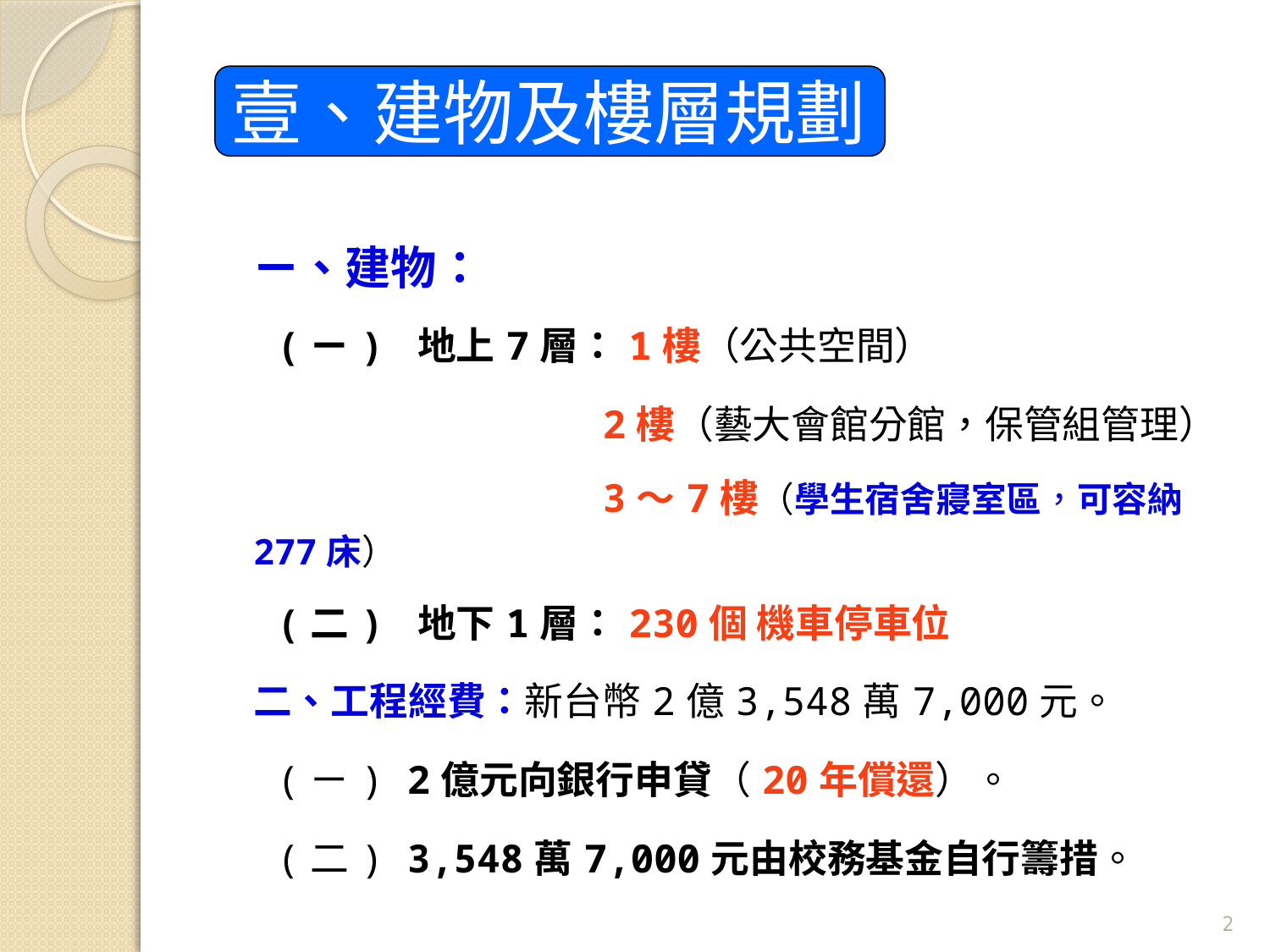

壹、建物及樓層規劃
| ㄧ、建物： |
| --- |
| (ㄧ) 地上7層：1樓（公共空間） |
| 2樓（藝大會館分館，保管組管理） |
| 3～7樓（學生宿舍寢室區，可容納 277床） |
| (二) 地下1層：230個 機車停車位 |
| 二、工程經費：新台幣2億3,548萬7,000元。 |
| (ㄧ) 2億元向銀行申貸（20年償還）。 |
| (二) 3,548萬7,000元由校務基金自行籌措。 |
2